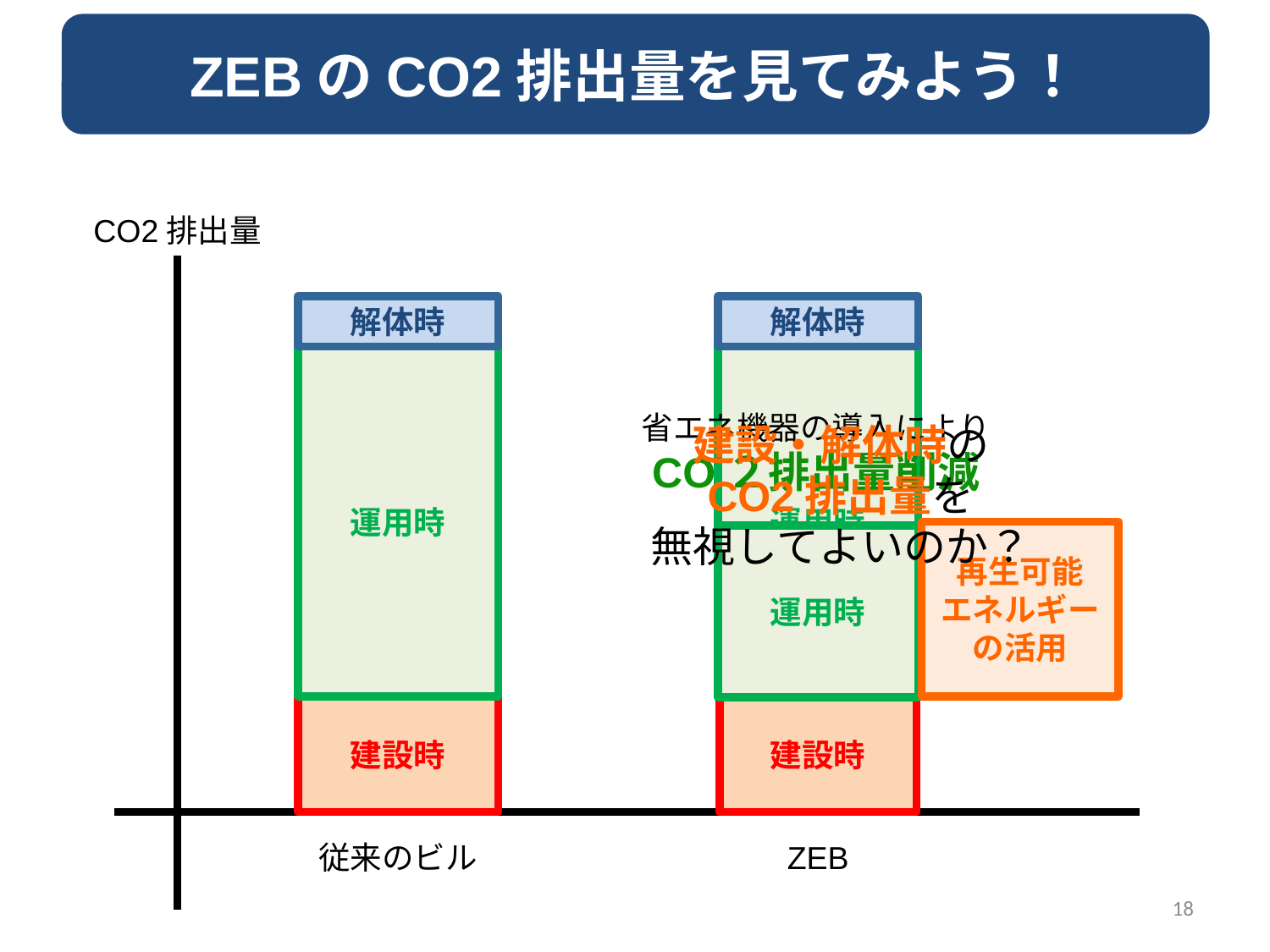

ZEBのCO2排出量を見てみよう！
CO2排出量
解体時
解体時
運用時
運用時
省エネ機器の導入により
CO２排出量削減
建設・解体時の
CO2排出量を
無視してよいのか？
再生可能
エネルギーの活用
運用時
建設時
建設時
従来のビル
ZEB
18